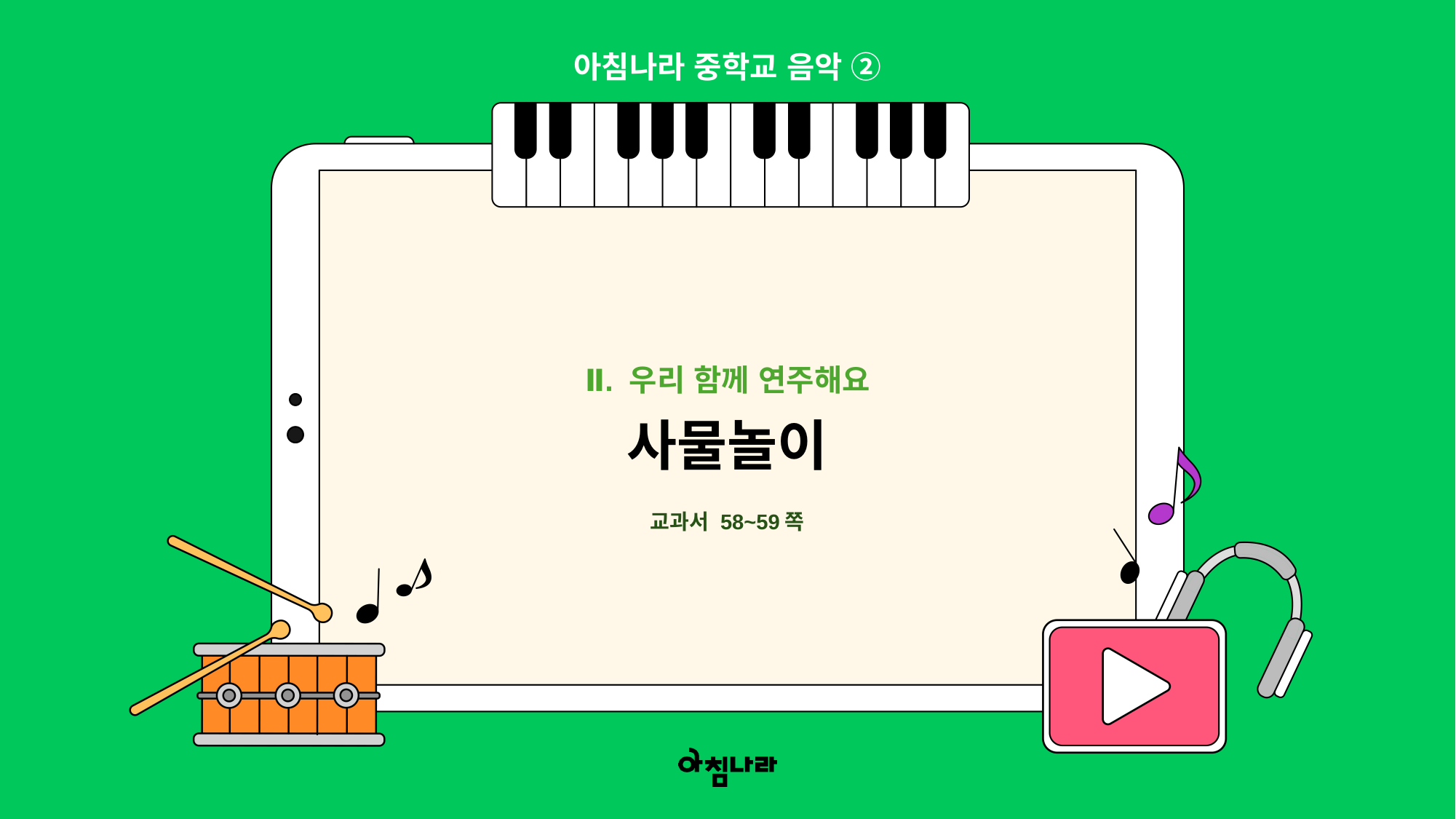

아침나라 중학교 음악 ②
Ⅱ. 우리 함께 연주해요
사물놀이
교과서 58~59쪽